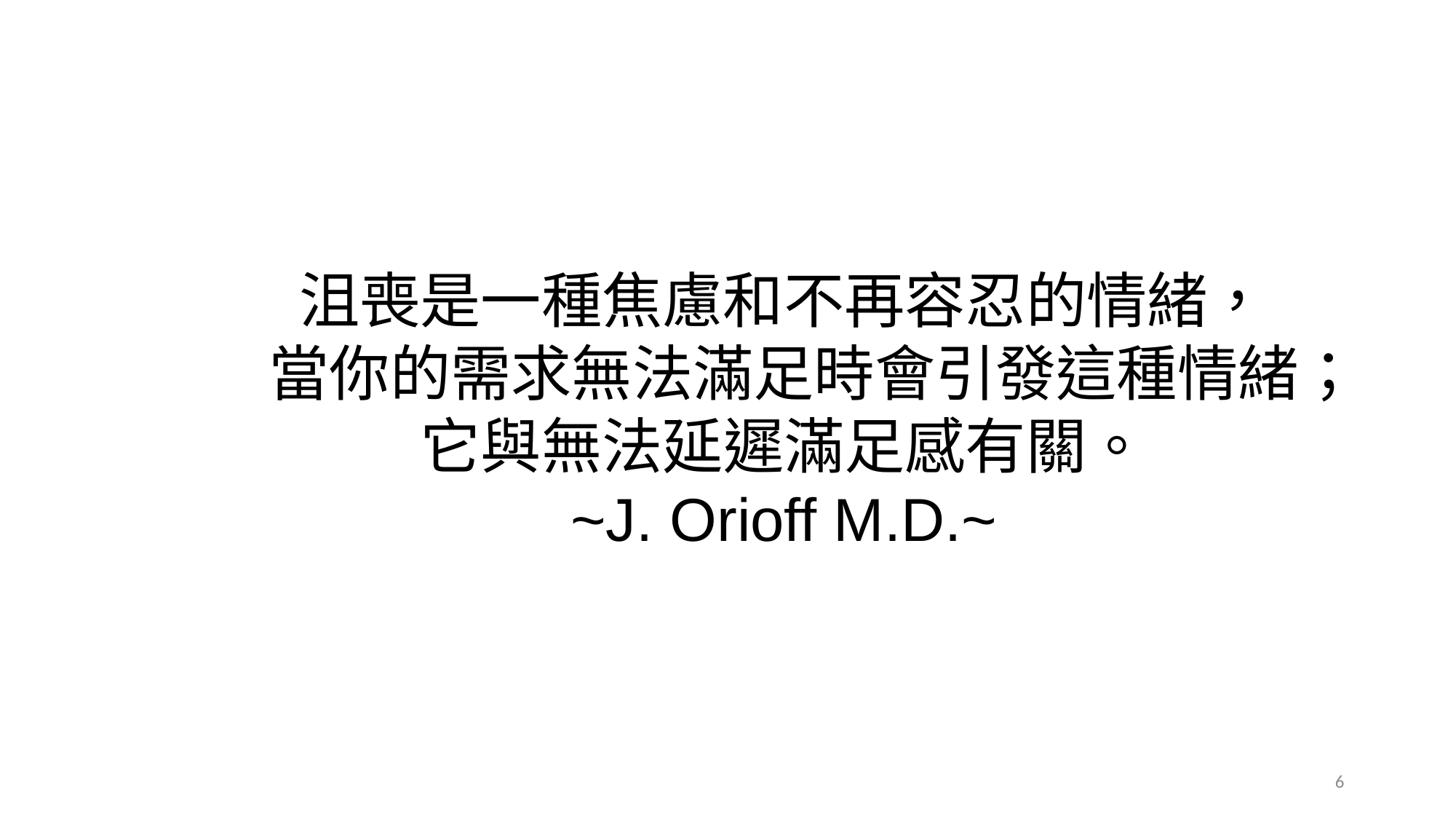

沮喪是一種焦慮和不再容忍的情緒，
當你的需求無法滿足時會引發這種情緒；
它與無法延遲滿足感有關。
~J. Orioff M.D.~
6